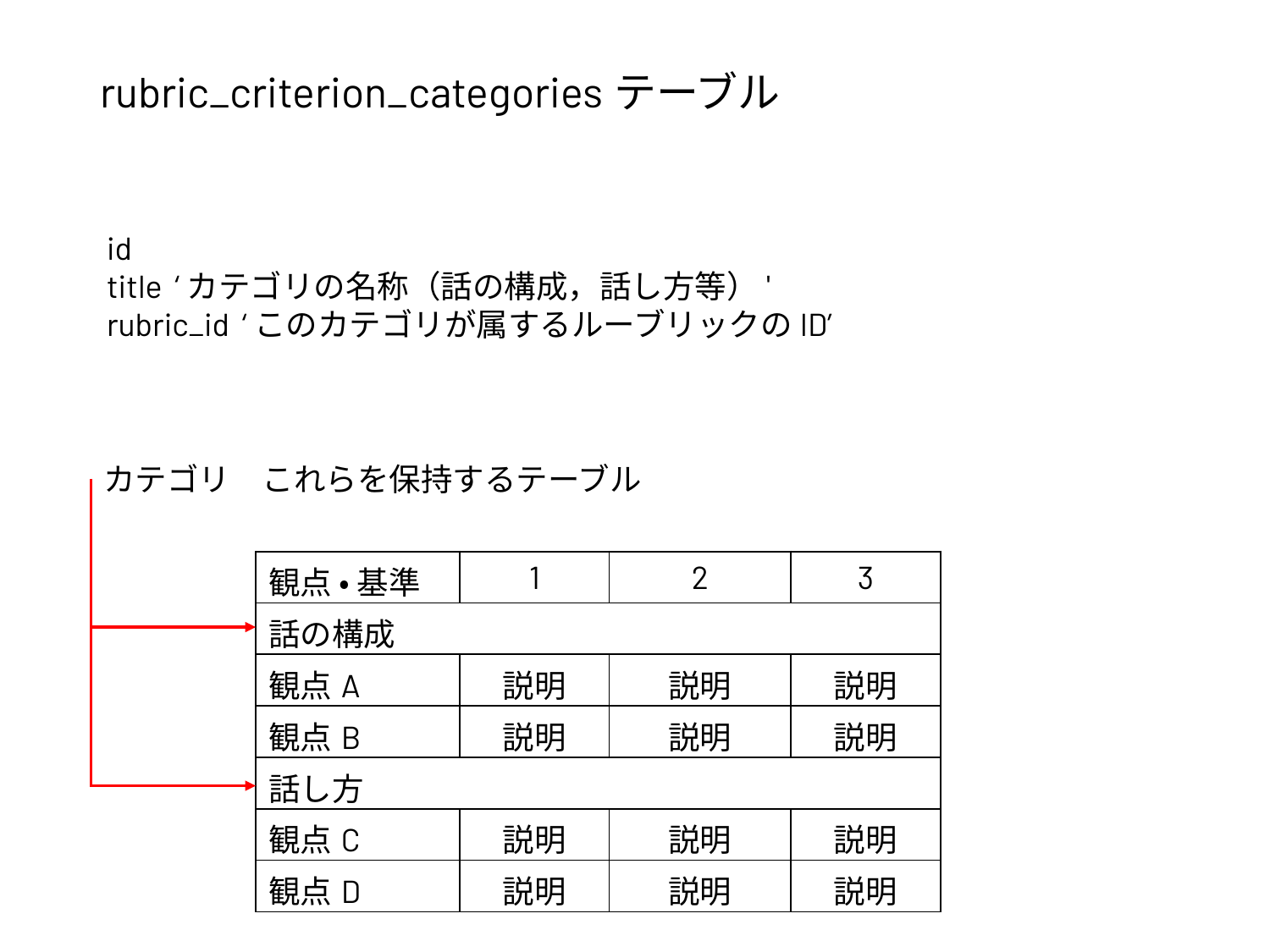

# rubric_criterion_categoriesテーブル
 id
 title  ‘カテゴリの名称（話の構成，話し方等）'
 rubric_id  ‘このカテゴリが属するルーブリックのID’
カテゴリ　これらを保持するテーブル
| 観点 ・ 基準 | 1 | 2 | 3 |
| --- | --- | --- | --- |
| 話の構成 |  |  |  |
| 観点A | 説明 | 説明 | 説明 |
| 観点B | 説明 | 説明 | 説明 |
| 話し方 |  |  |  |
| 観点C | 説明 | 説明 | 説明 |
| 観点D | 説明 | 説明 | 説明 |